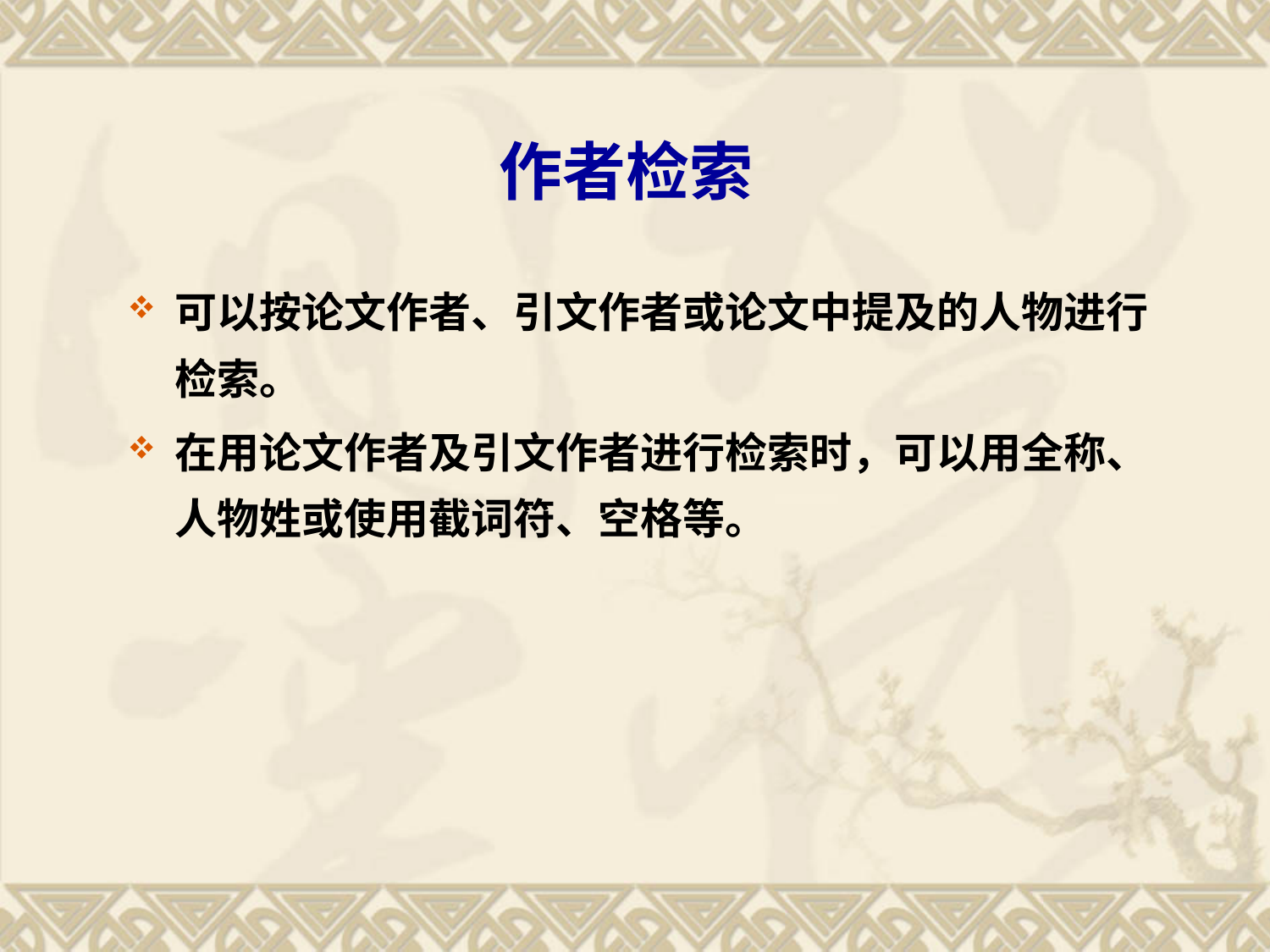

# 作者检索
可以按论文作者、引文作者或论文中提及的人物进行检索。
在用论文作者及引文作者进行检索时，可以用全称、人物姓或使用截词符、空格等。